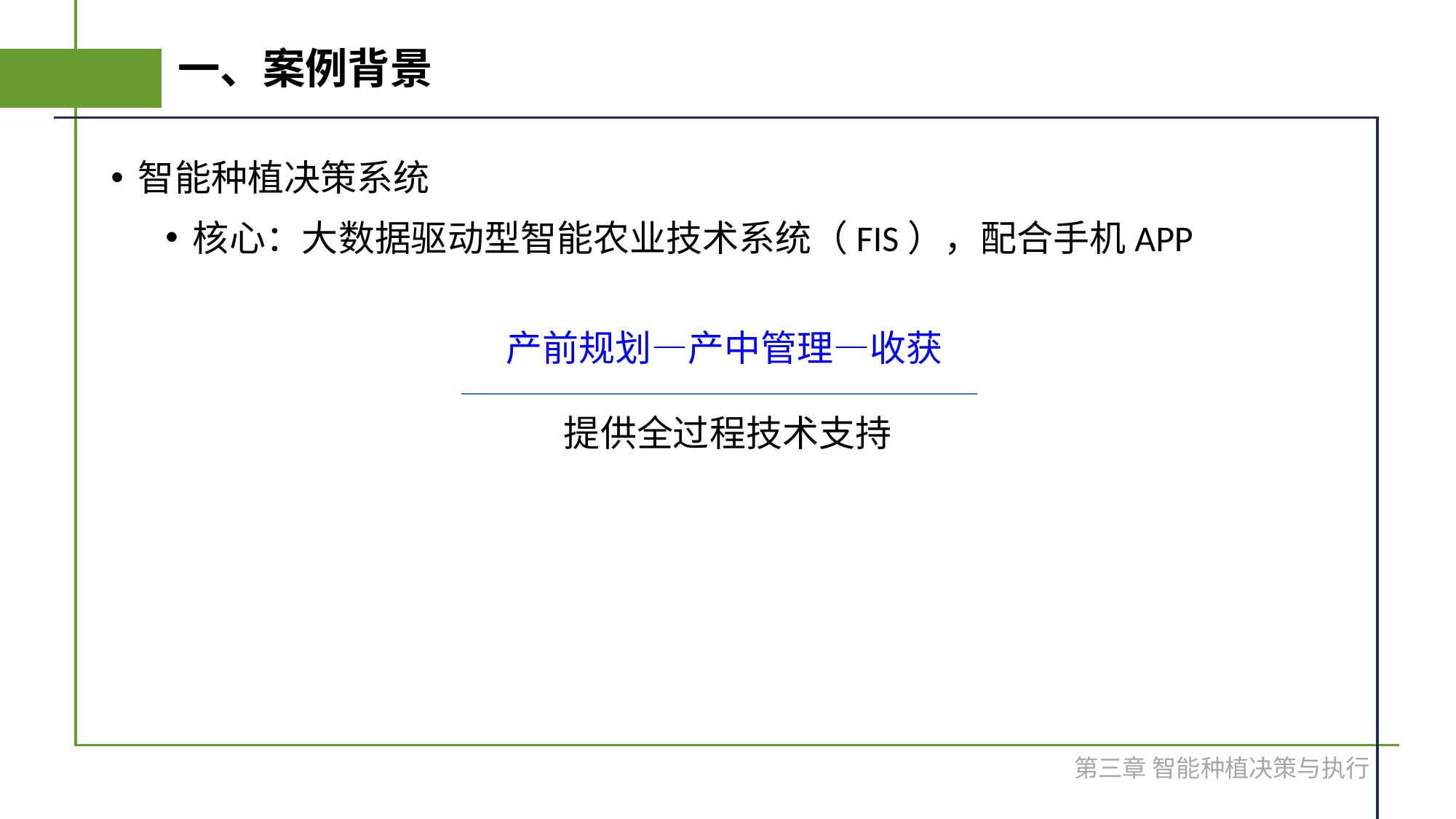

# 一、案例背景
智能种植决策系统
核心：大数据驱动型智能农业技术系统（FIS），配合手机APP

产前规划—产中管理—收获
提供全过程技术支持
第三章 智能种植决策与执行